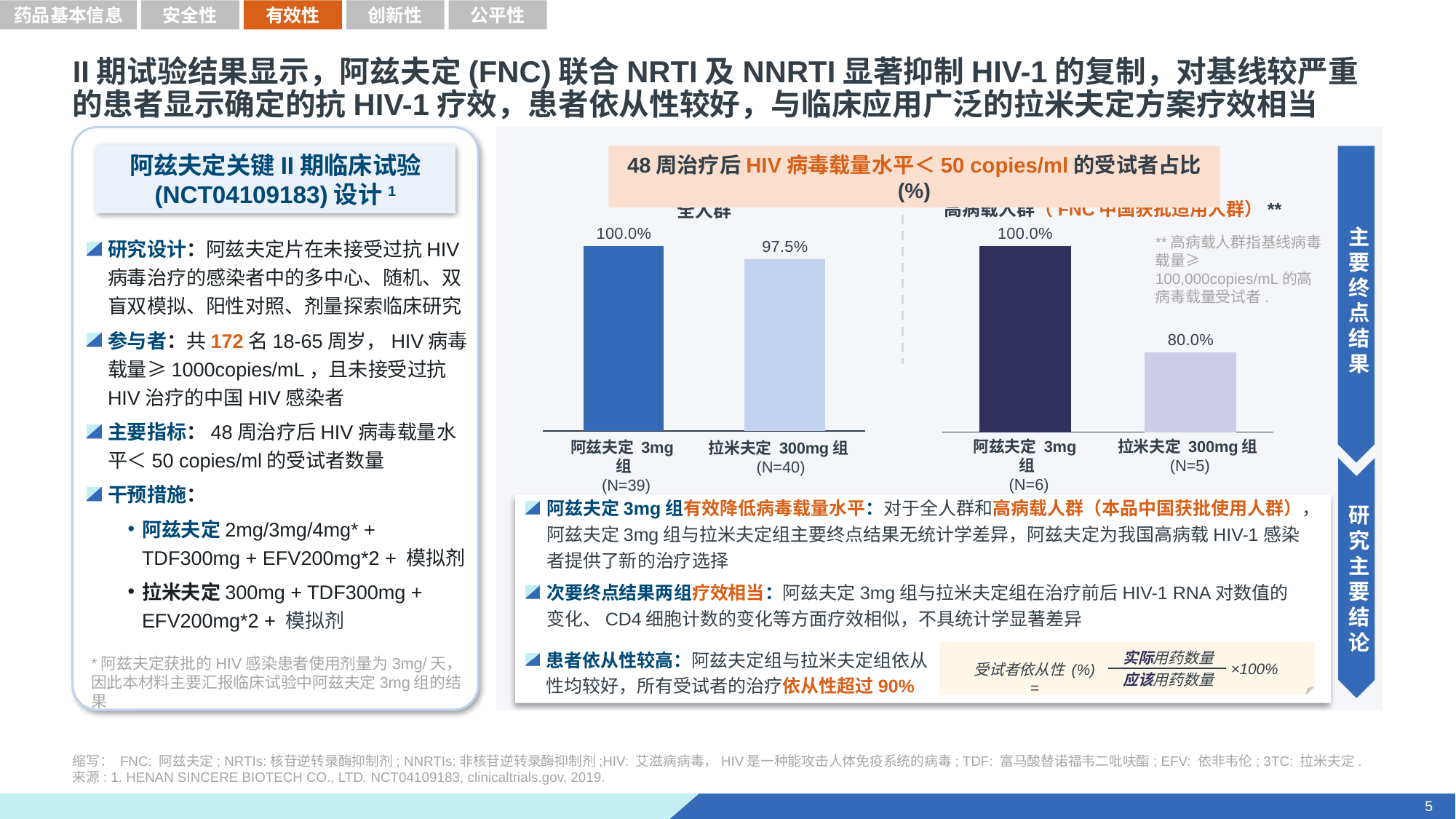

药品基本信息
安全性
有效性
创新性
公平性
II期试验结果显示，阿兹夫定(FNC)联合NRTI及NNRTI显著抑制HIV-1的复制，对基线较严重的患者显示确定的抗HIV-1疗效，患者依从性较好，与临床应用广泛的拉米夫定方案疗效相当
`

阿兹夫定关键II期临床试验 (NCT04109183)设计1
48周治疗后HIV病毒载量水平＜50 copies/ml的受试者占比 (%)
主要终点结果
研究主要结论

高病载人群（FNC中国获批适用人群）**
全人群

### Chart

| Category |  |
|---|---|

### Chart

| Category |  |
|---|---|
研究设计：阿兹夫定片在未接受过抗HIV病毒治疗的感染者中的多中心、随机、双盲双模拟、阳性对照、剂量探索临床研究
参与者：共172名18-65周岁，HIV病毒载量≥1000copies/mL，且未接受过抗HIV治疗的中国HIV感染者
主要指标：48周治疗后HIV病毒载量水平＜50 copies/ml的受试者数量
干预措施：
阿兹夫定2mg/3mg/4mg* + TDF300mg + EFV200mg*2 + 模拟剂
拉米夫定300mg + TDF300mg + EFV200mg*2 + 模拟剂
**高病载人群指基线病毒载量≥ 100,000copies/mL的高病毒载量受试者.
阿兹夫定 3mg组
 (N=6)
拉米夫定 300mg组
 (N=5)
阿兹夫定 3mg组
 (N=39)
拉米夫定 300mg组
 (N=40)
阿兹夫定3mg组有效降低病毒载量水平：对于全人群和高病载人群（本品中国获批使用人群），阿兹夫定3mg组与拉米夫定组主要终点结果无统计学差异，阿兹夫定为我国高病载HIV-1感染者提供了新的治疗选择
次要终点结果两组疗效相当：阿兹夫定3mg组与拉米夫定组在治疗前后HIV-1 RNA对数值的变化、CD4细胞计数的变化等方面疗效相似，不具统计学显著差异

患者依从性较高：阿兹夫定组与拉米夫定组依从性均较好，所有受试者的治疗依从性超过90%

实际用药数量
×100%
受试者依从性 (%) =
应该用药数量
*阿兹夫定获批的HIV感染患者使用剂量为3mg/天，因此本材料主要汇报临床试验中阿兹夫定3mg组的结果
缩写： FNC: 阿兹夫定; NRTIs:核苷逆转录酶抑制剂; NNRTIs:非核苷逆转录酶抑制剂;HIV: 艾滋病病毒，HIV是一种能攻击人体免疫系统的病毒; TDF: 富马酸替诺福韦二吡呋酯; EFV: 依非韦伦; 3TC: 拉米夫定.
来源: 1. HENAN SINCERE BIOTECH CO., LTD. NCT04109183, clinicaltrials.gov, 2019.